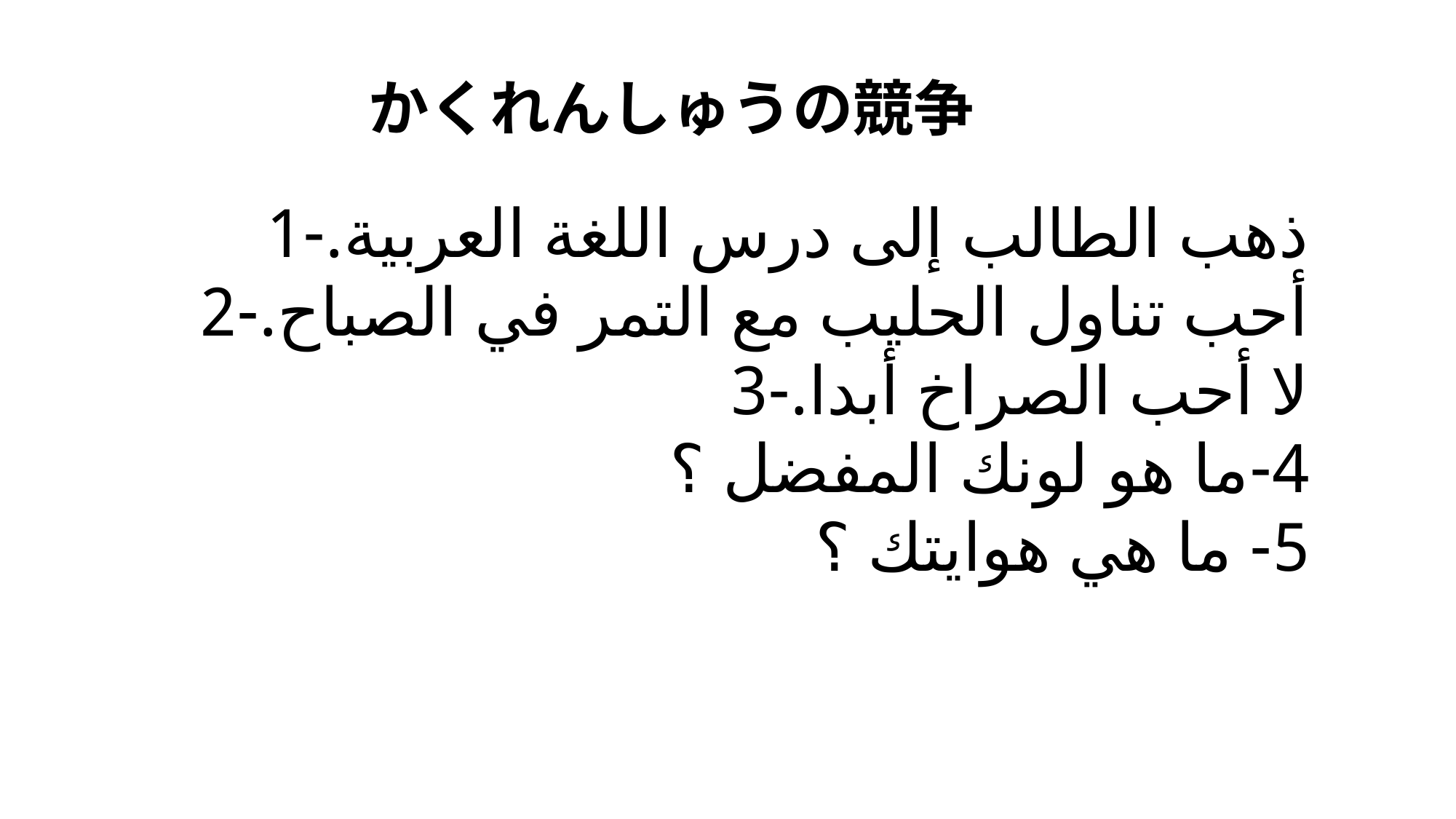

かくれんしゅうの競争
# ذهب الطالب إلى درس اللغة العربية.-1 أحب تناول الحليب مع التمر في الصباح.-2 لا أحب الصراخ أبدا.-3 4-ما هو لونك المفضل ؟ 5- ما هي هوايتك ؟